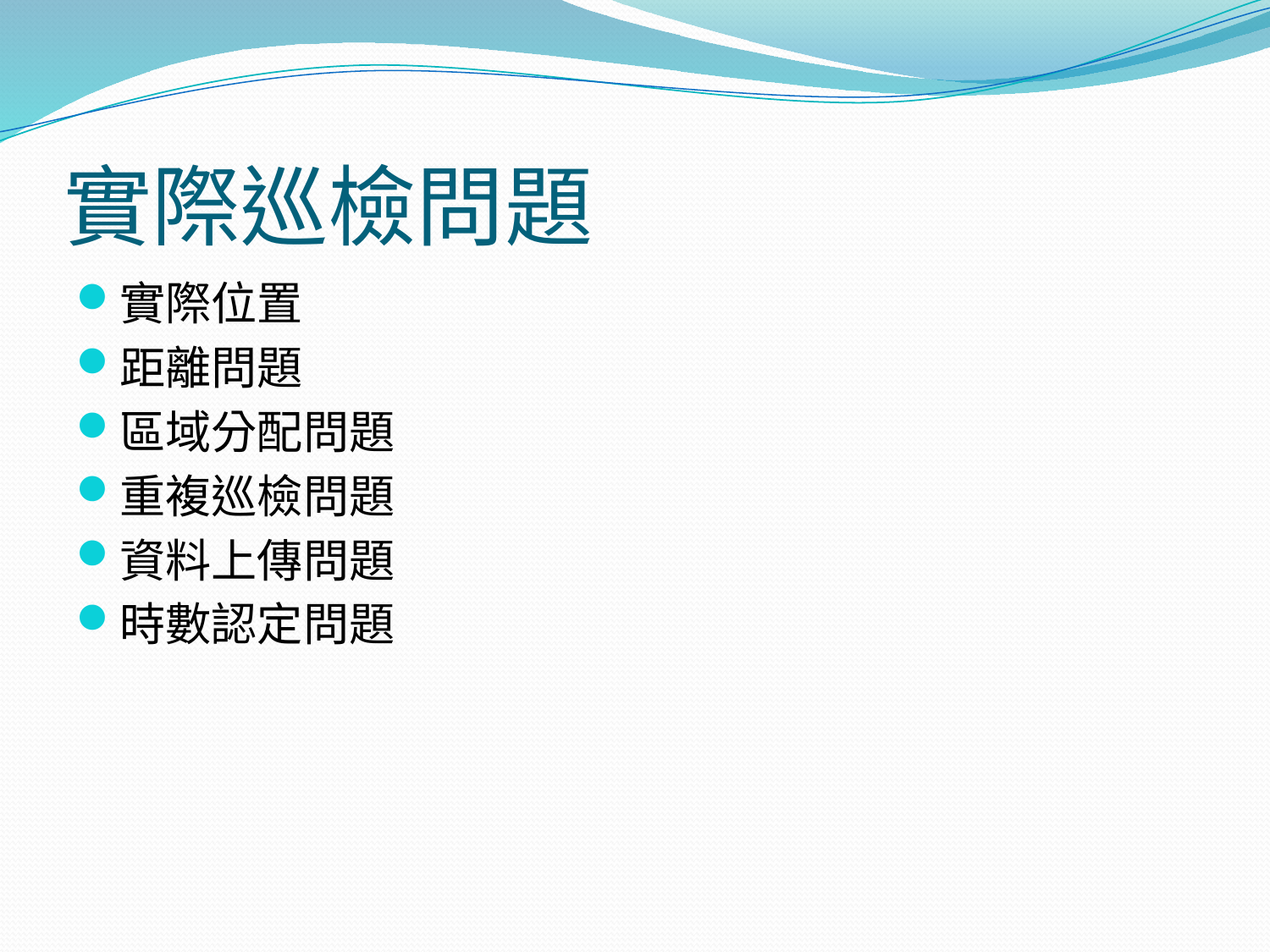

# 實際巡檢問題
實際位置
距離問題
區域分配問題
重複巡檢問題
資料上傳問題
時數認定問題